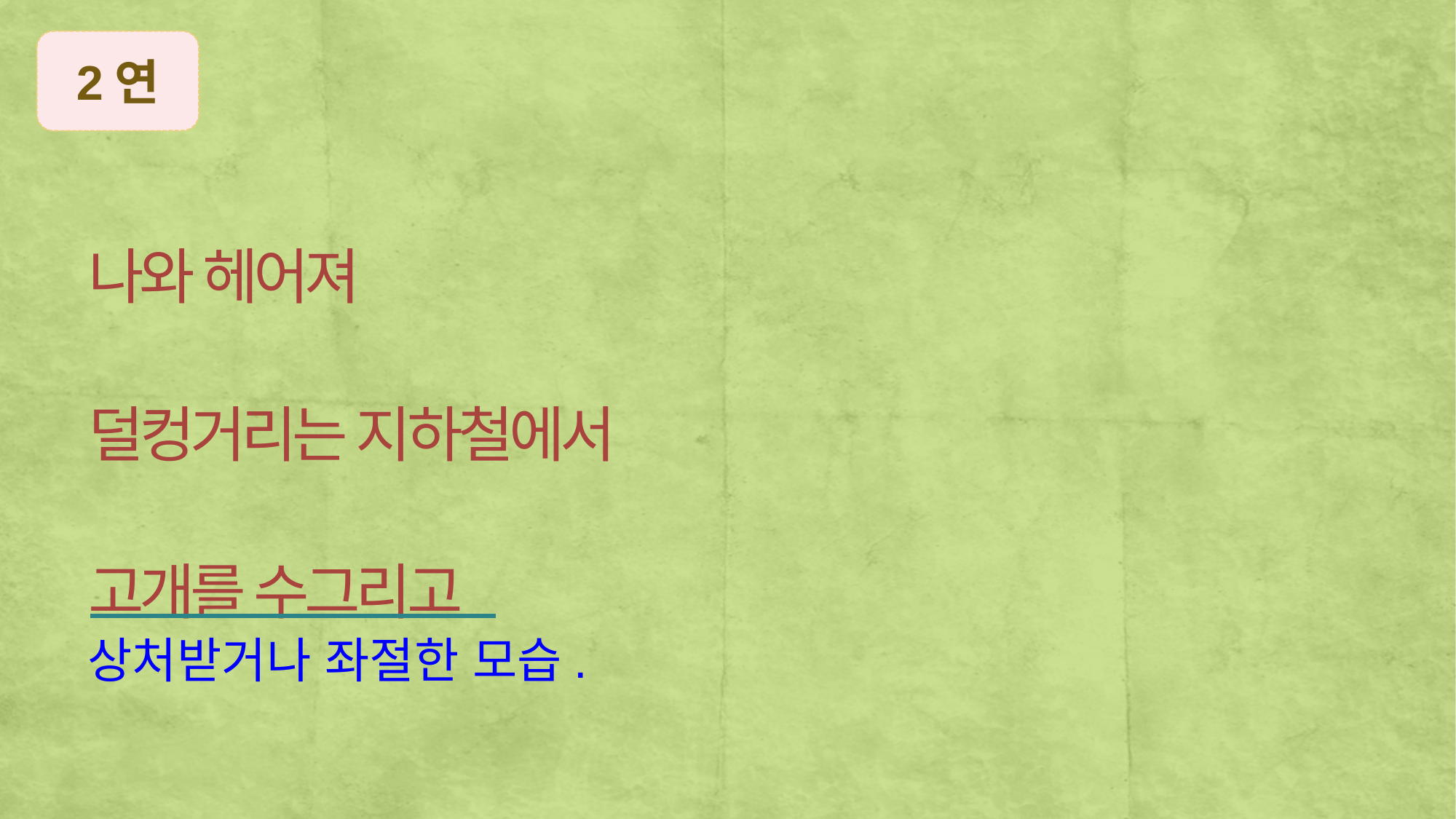

2연
나와 헤어져
덜컹거리는 지하철에서
고개를 수그리고
상처받거나 좌절한 모습.